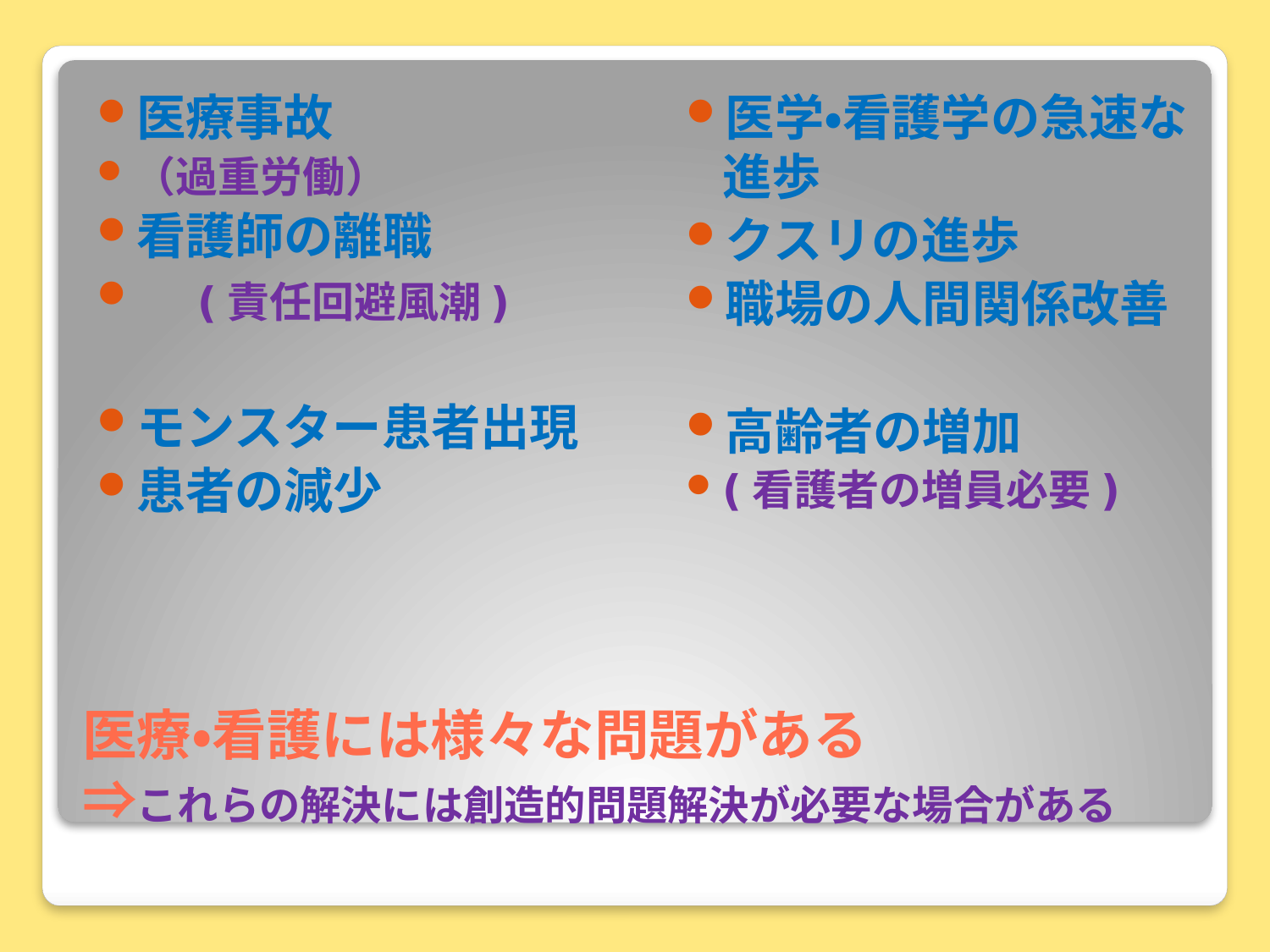

医療事故
（過重労働）
看護師の離職
　(責任回避風潮)

モンスター患者出現
患者の減少

医学・看護学の急速な進歩
クスリの進歩
職場の人間関係改善

高齢者の増加
(看護者の増員必要)

# 医療・看護には様々な問題がある ⇒これらの解決には創造的問題解決が必要な場合がある